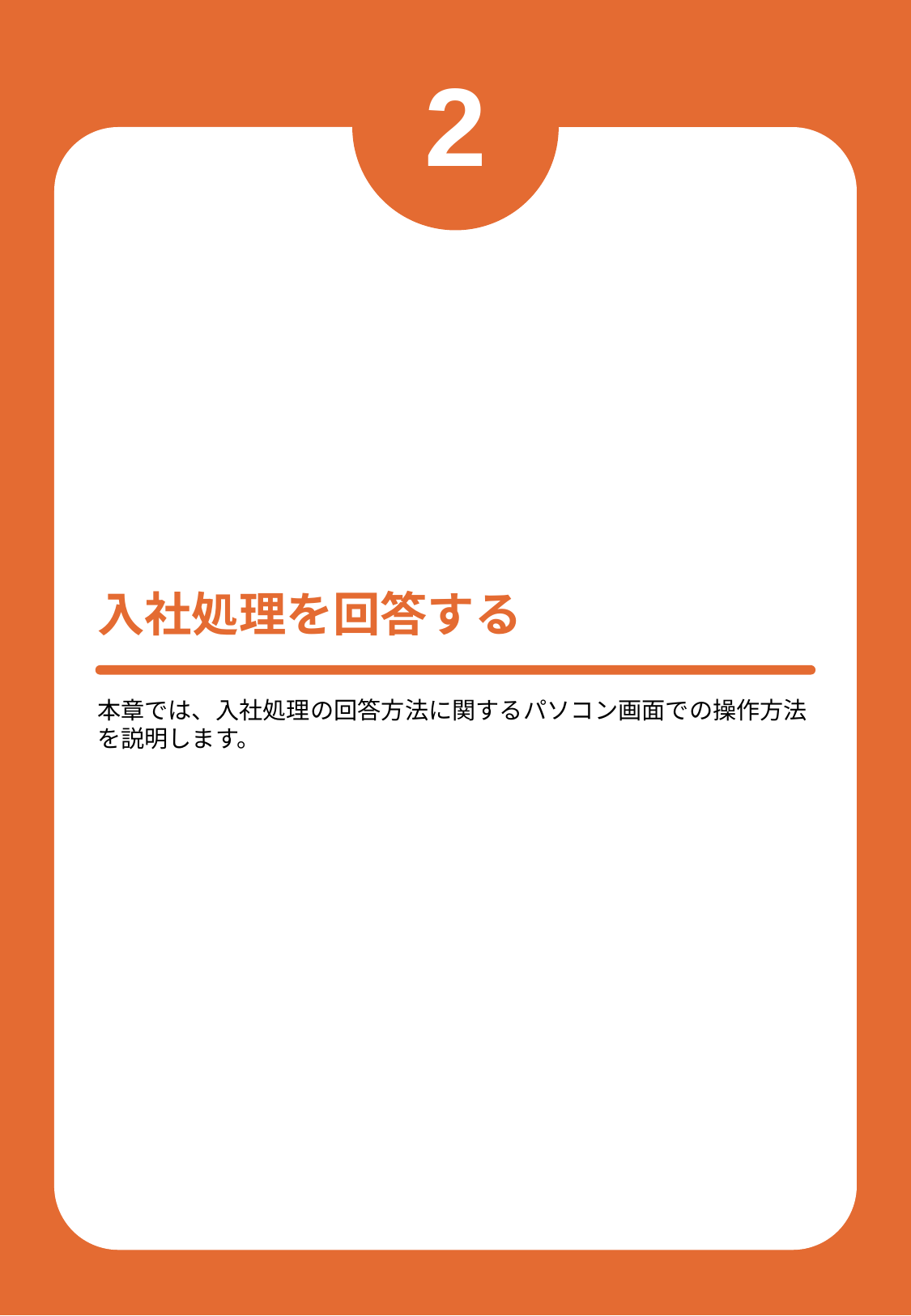

2

入社処理を回答する

本章では、入社処理の回答方法に関するパソコン画面での操作方法を説明します。